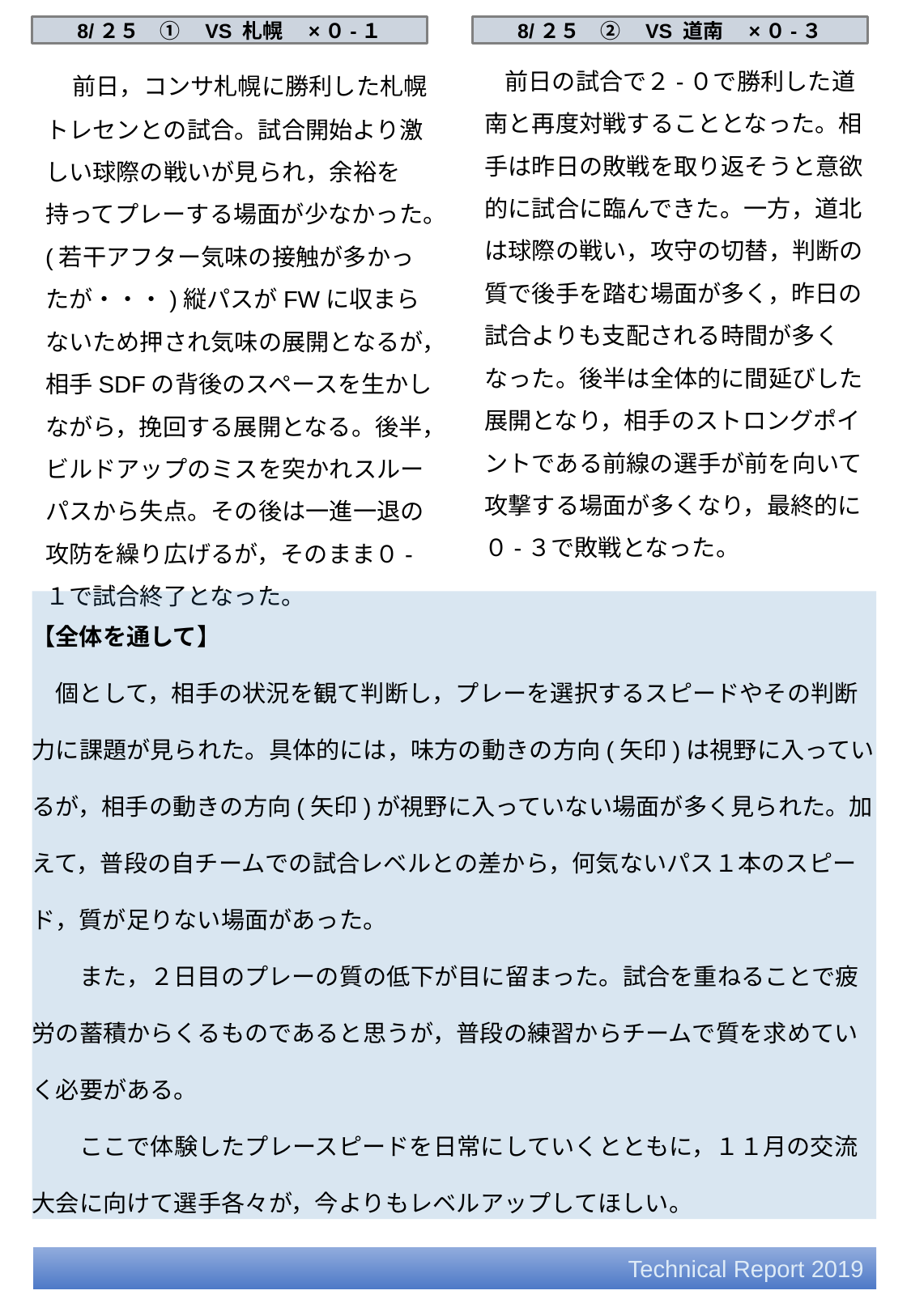

8/２５　①　VS 札幌　×０-１
8/２５　②　VS 道南　×０-３
　前日，コンサ札幌に勝利した札幌トレセンとの試合。試合開始より激しい球際の戦いが見られ，余裕を持ってプレーする場面が少なかった。(若干アフター気味の接触が多かったが・・・)縦パスがFWに収まらないため押され気味の展開となるが，相手SDFの背後のスペースを生かしながら，挽回する展開となる。後半，ビルドアップのミスを突かれスルーパスから失点。その後は一進一退の攻防を繰り広げるが，そのまま０-１で試合終了となった。

　前日の試合で２-０で勝利した道南と再度対戦することとなった。相手は昨日の敗戦を取り返そうと意欲的に試合に臨んできた。一方，道北は球際の戦い，攻守の切替，判断の質で後手を踏む場面が多く，昨日の試合よりも支配される時間が多くなった。後半は全体的に間延びした展開となり，相手のストロングポイントである前線の選手が前を向いて攻撃する場面が多くなり，最終的に０-３で敗戦となった。
【全体を通して】
　個として，相手の状況を観て判断し，プレーを選択するスピードやその判断力に課題が見られた。具体的には，味方の動きの方向(矢印)は視野に入っているが，相手の動きの方向(矢印)が視野に入っていない場面が多く見られた。加えて，普段の自チームでの試合レベルとの差から，何気ないパス１本のスピード，質が足りない場面があった。
　　また，２日目のプレーの質の低下が目に留まった。試合を重ねることで疲労の蓄積からくるものであると思うが，普段の練習からチームで質を求めていく必要がある。
　　ここで体験したプレースピードを日常にしていくとともに，１１月の交流大会に向けて選手各々が，今よりもレベルアップしてほしい。
Technical Report 2019